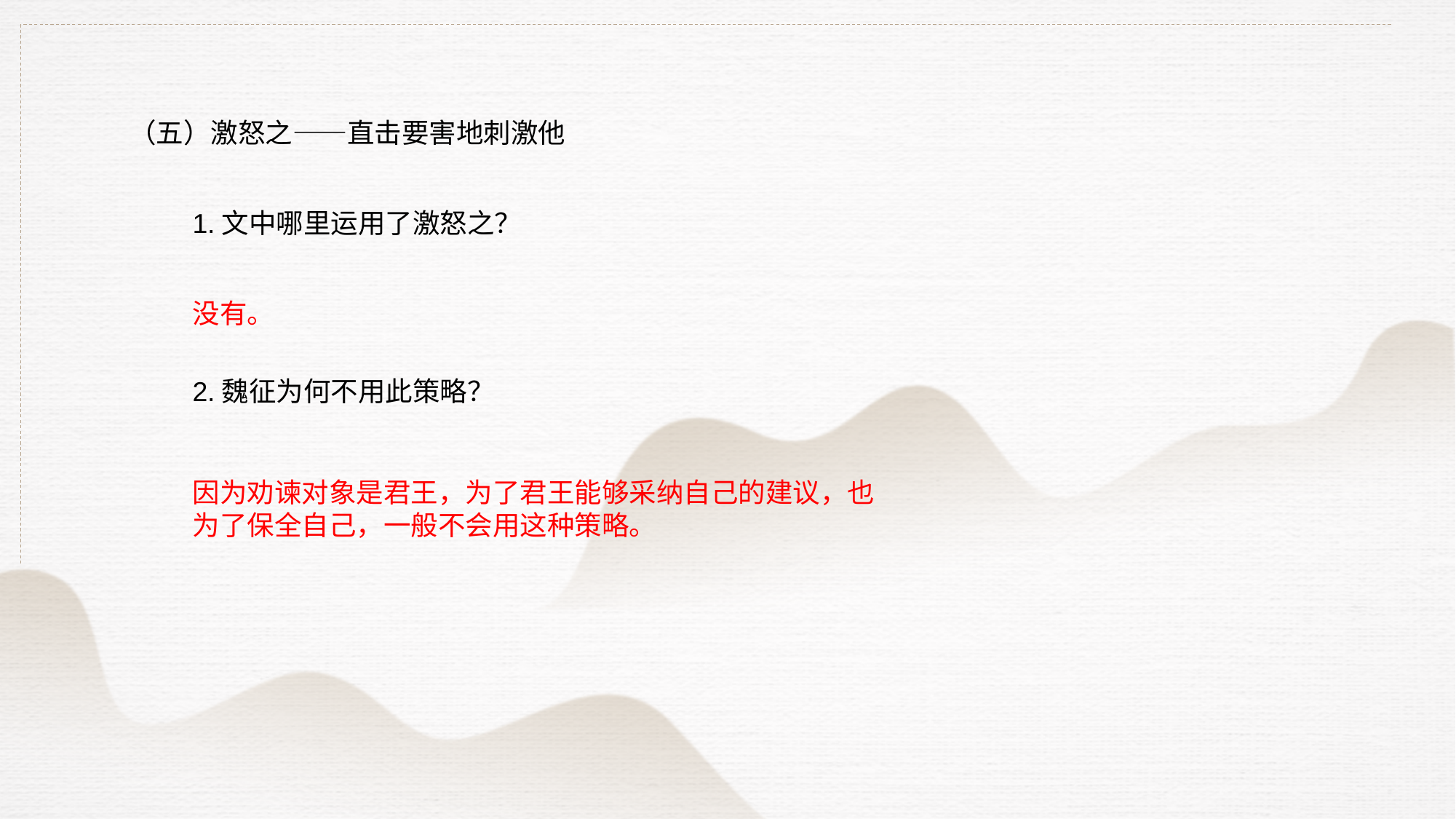

（五）激怒之——直击要害地刺激他
1.文中哪里运用了激怒之？
没有。
2.魏征为何不用此策略？
因为劝谏对象是君王，为了君王能够采纳自己的建议，也为了保全自己，一般不会用这种策略。